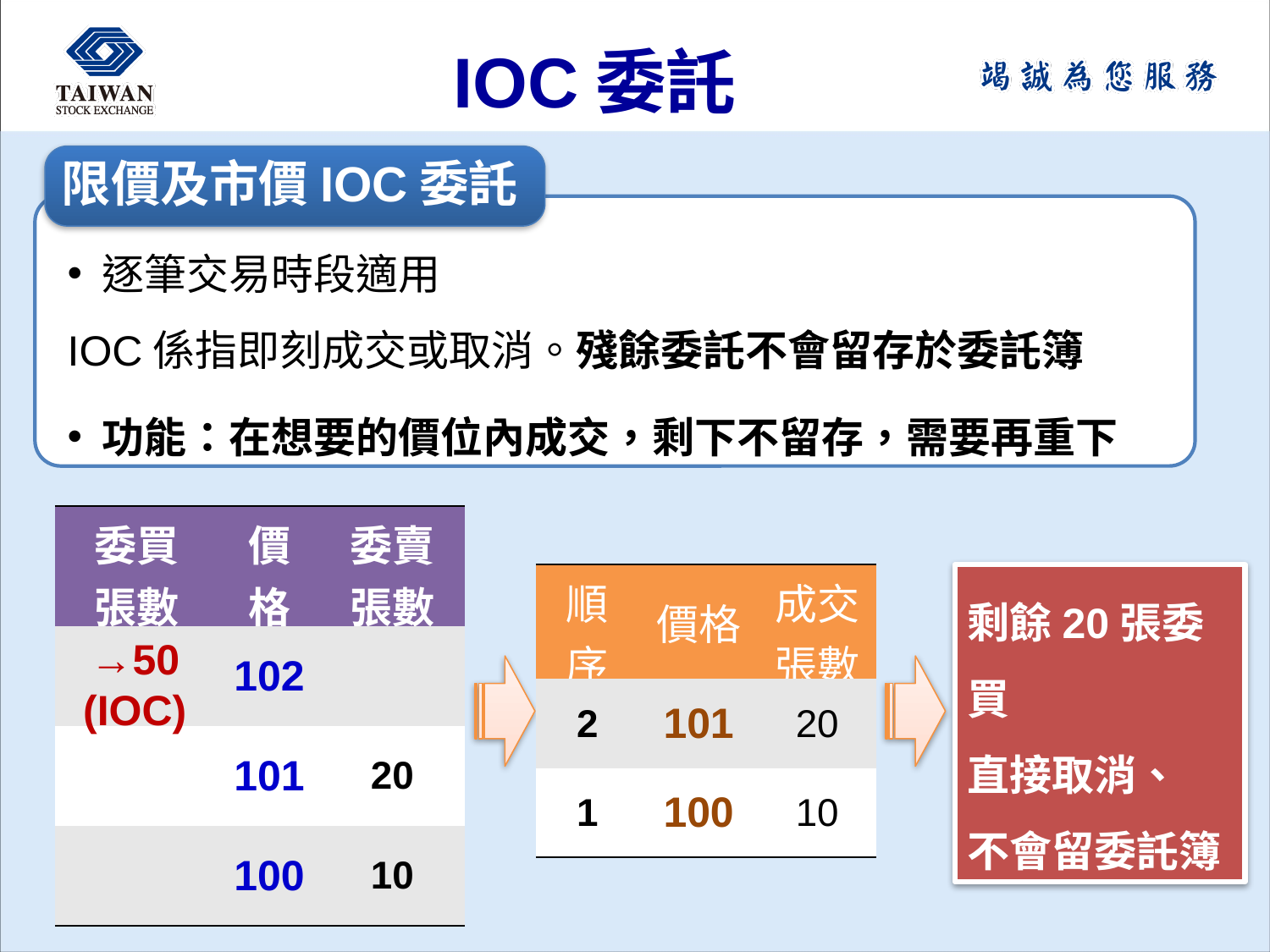

IOC委託

限價及市價IOC委託

 逐筆交易時段適用
IOC係指即刻成交或取消。殘餘委託不會留存於委託簿
 功能：在想要的價位內成交，剩下不留存，需要再重下
| 委買 張數 | 價格 | 委賣張數 |
| --- | --- | --- |
|  | 102 |  |
|  | 101 | 20 |
|  | 100 | 10 |
| 順序 | 價格 | 成交張數 |
| --- | --- | --- |
| 2 | 101 | 20 |
| 1 | 100 | 10 |
剩餘20張委買
直接取消、
不會留委託簿
→50
(IOC)